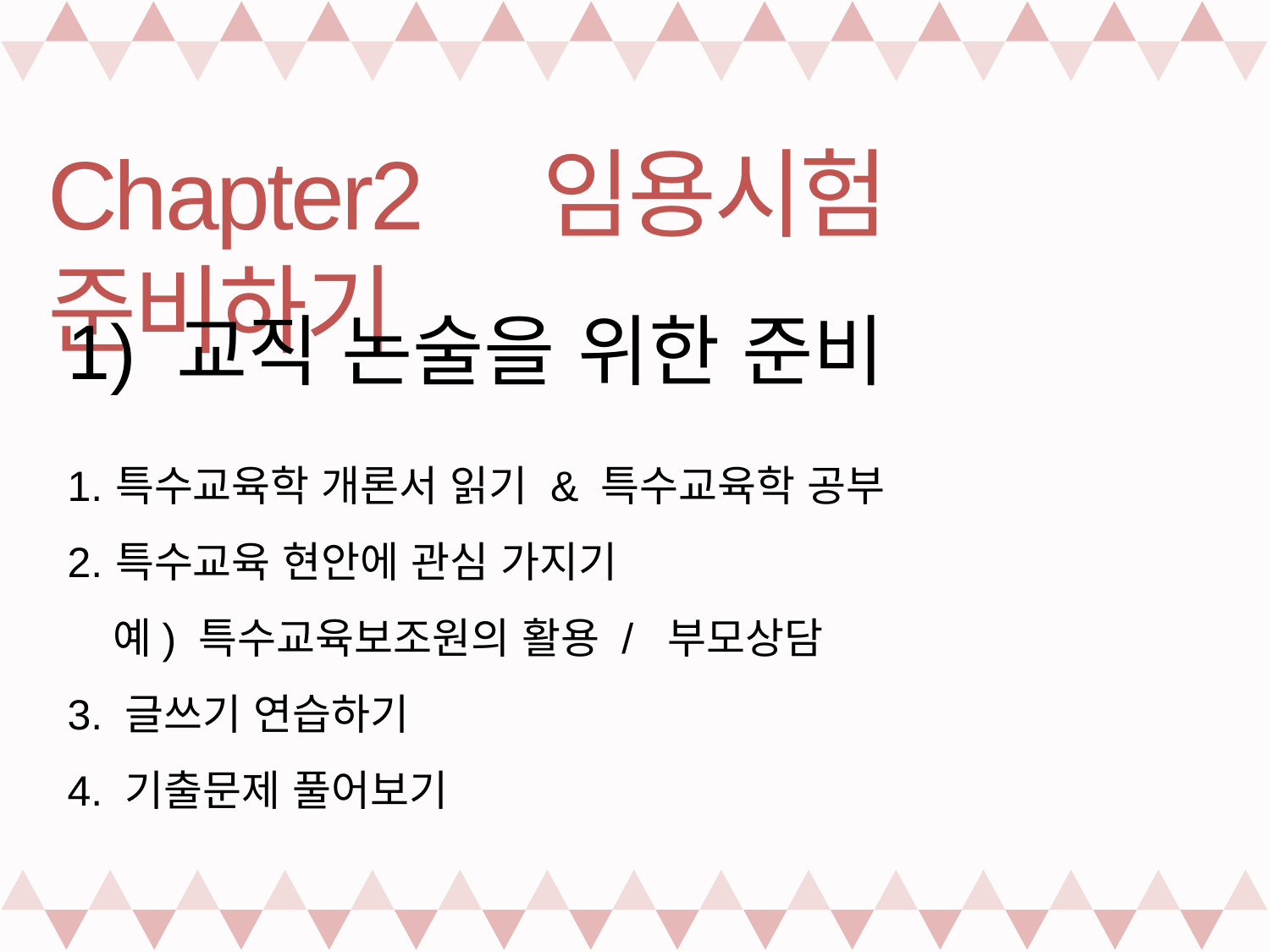

Chapter2    임용시험 준비하기
1) 교직 논술을 위한 준비

특수교육학 개론서 읽기 & 특수교육학 공부
특수교육 현안에 관심 가지기
   예) 특수교육보조원의 활용 /  부모상담
3. 글쓰기 연습하기
4. 기출문제 풀어보기